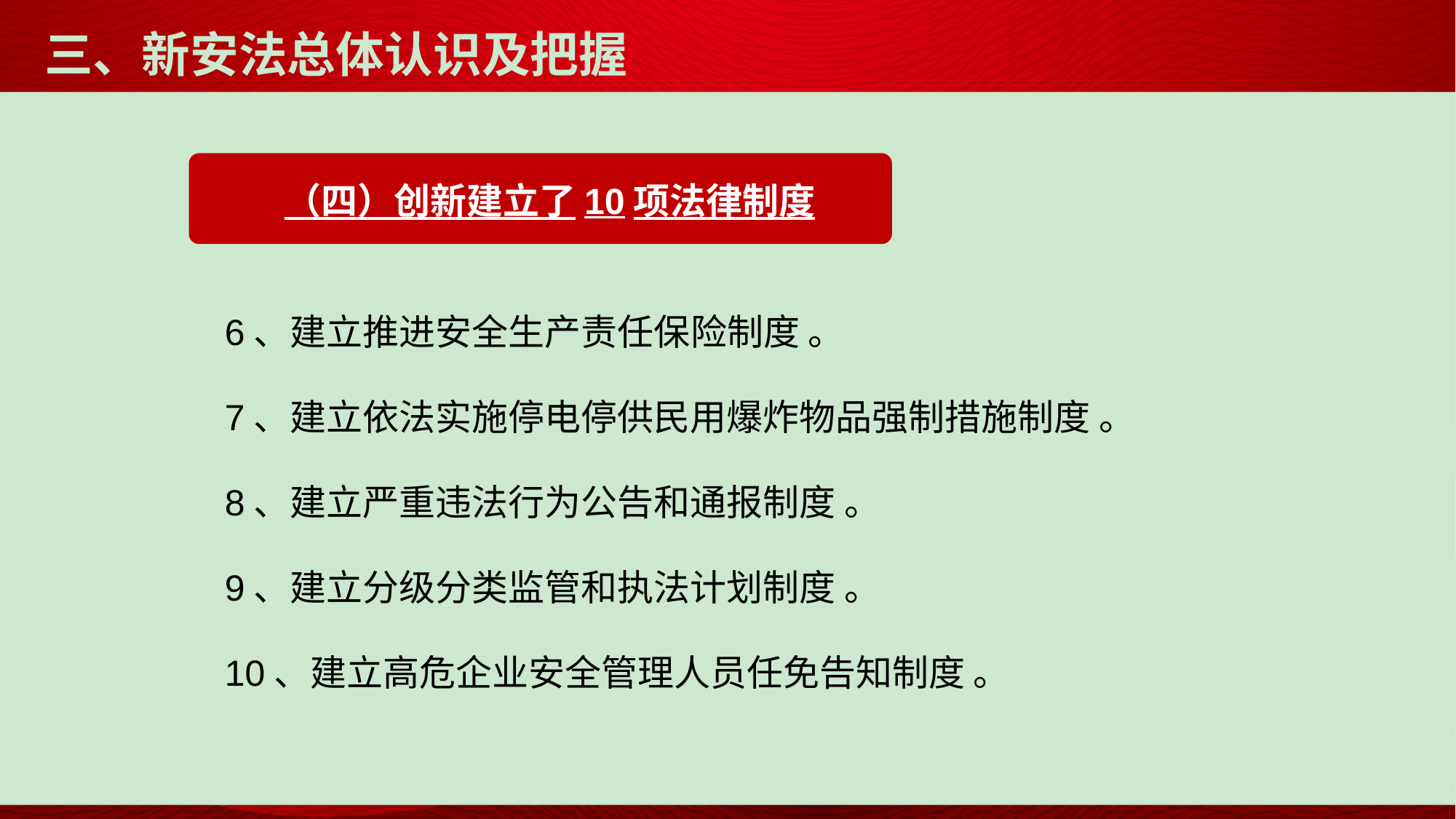

# 三、新安法总体认识及把握
（四）创新建立了10项法律制度

6、建立推进安全生产责任保险制度 。
7、建立依法实施停电停供民用爆炸物品强制措施制度 。
8、建立严重违法行为公告和通报制度 。
9、建立分级分类监管和执法计划制度 。
10、建立高危企业安全管理人员任免告知制度 。